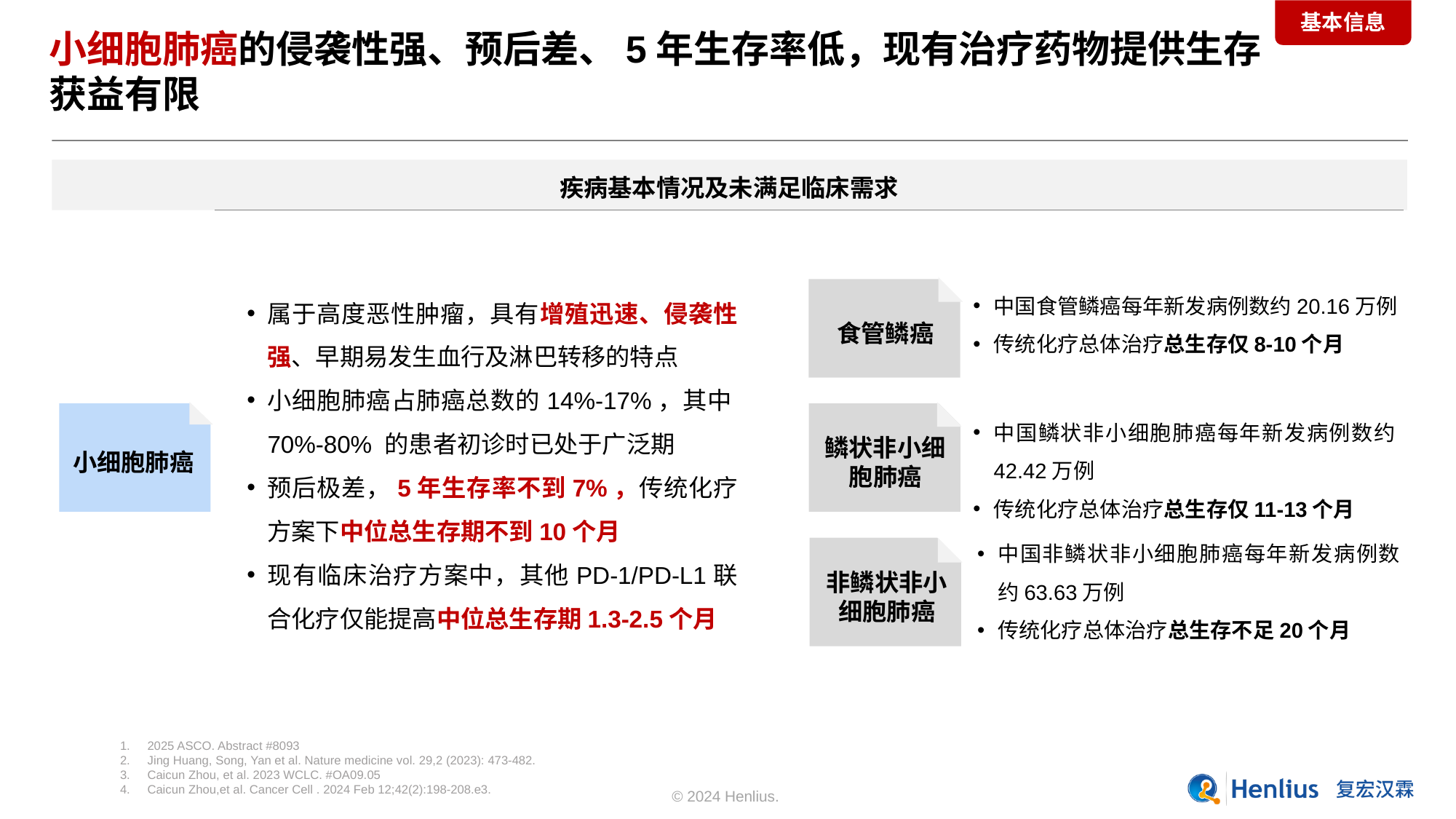

基本信息

小细胞肺癌的侵袭性强、预后差、5年生存率低，现有治疗药物提供生存获益有限

疾病基本情况及未满足临床需求
中国食管鳞癌每年新发病例数约20.16万例
传统化疗总体治疗总生存仅8-10个月

属于高度恶性肿瘤，具有增殖迅速、侵袭性强、早期易发生血行及淋巴转移的特点
小细胞肺癌占肺癌总数的14%-17%，其中70%-80% 的患者初诊时已处于广泛期
预后极差，5年生存率不到7%，传统化疗方案下中位总生存期不到10个月
现有临床治疗方案中，其他PD-1/PD-L1联合化疗仅能提高中位总生存期1.3-2.5个月

食管鳞癌
中国鳞状非小细胞肺癌每年新发病例数约42.42万例
传统化疗总体治疗总生存仅11-13个月

鳞状非小细胞肺癌
小细胞肺癌
中国非鳞状非小细胞肺癌每年新发病例数约63.63万例
传统化疗总体治疗总生存不足20个月

非鳞状非小细胞肺癌
2025 ASCO. Abstract #8093
Jing Huang, Song, Yan et al. Nature medicine vol. 29,2 (2023): 473-482.
Caicun Zhou, et al. 2023 WCLC. #OA09.05
Caicun Zhou,et al. Cancer Cell . 2024 Feb 12;42(2):198-208.e3.
4